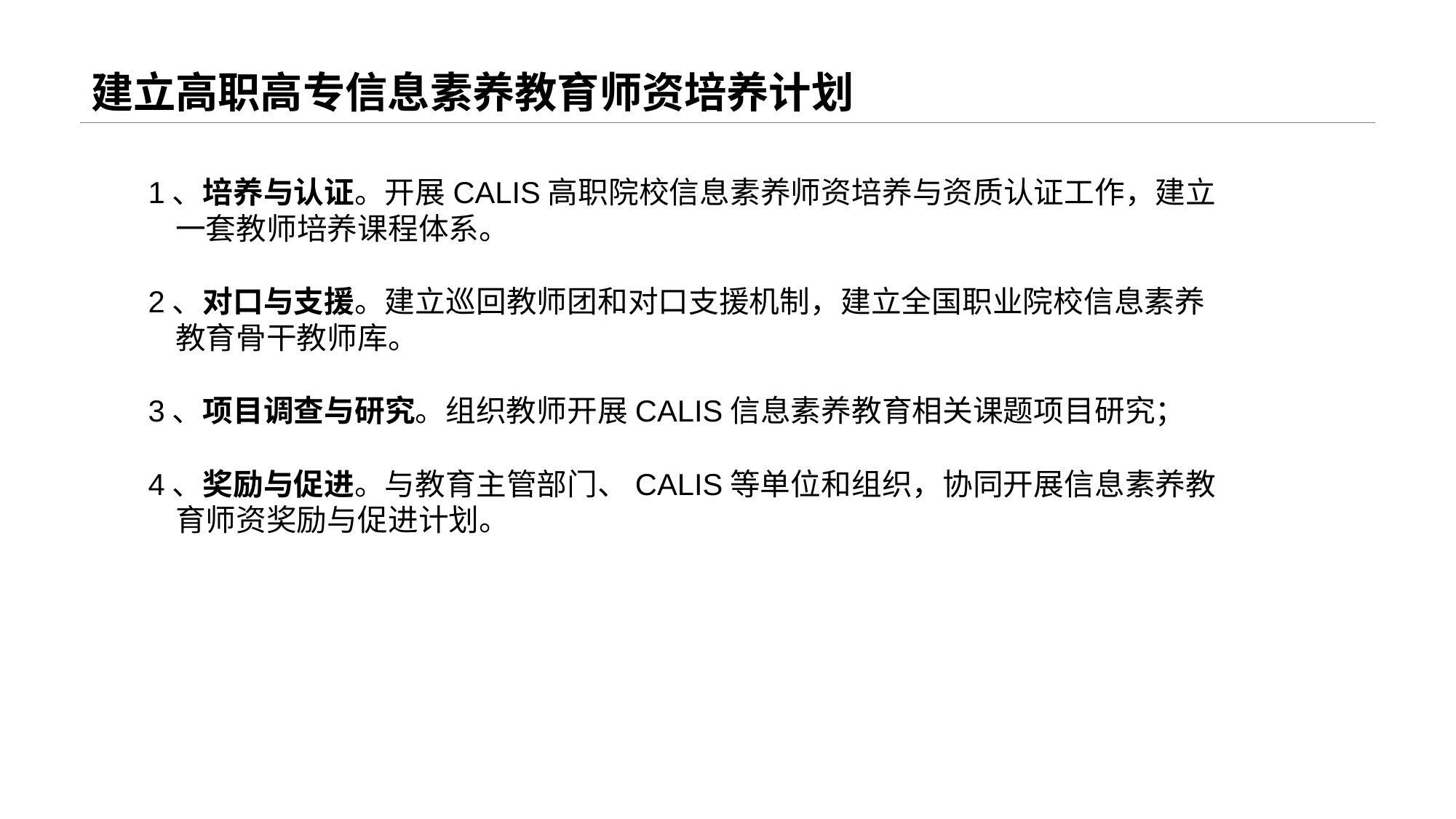

# 建立高职高专信息素养教育师资培养计划
1、培养与认证。开展CALIS高职院校信息素养师资培养与资质认证工作，建立一套教师培养课程体系。

2、对口与支援。建立巡回教师团和对口支援机制，建立全国职业院校信息素养教育骨干教师库。

3、项目调查与研究。组织教师开展CALIS信息素养教育相关课题项目研究；

4、奖励与促进。与教育主管部门、CALIS等单位和组织，协同开展信息素养教育师资奖励与促进计划。
14